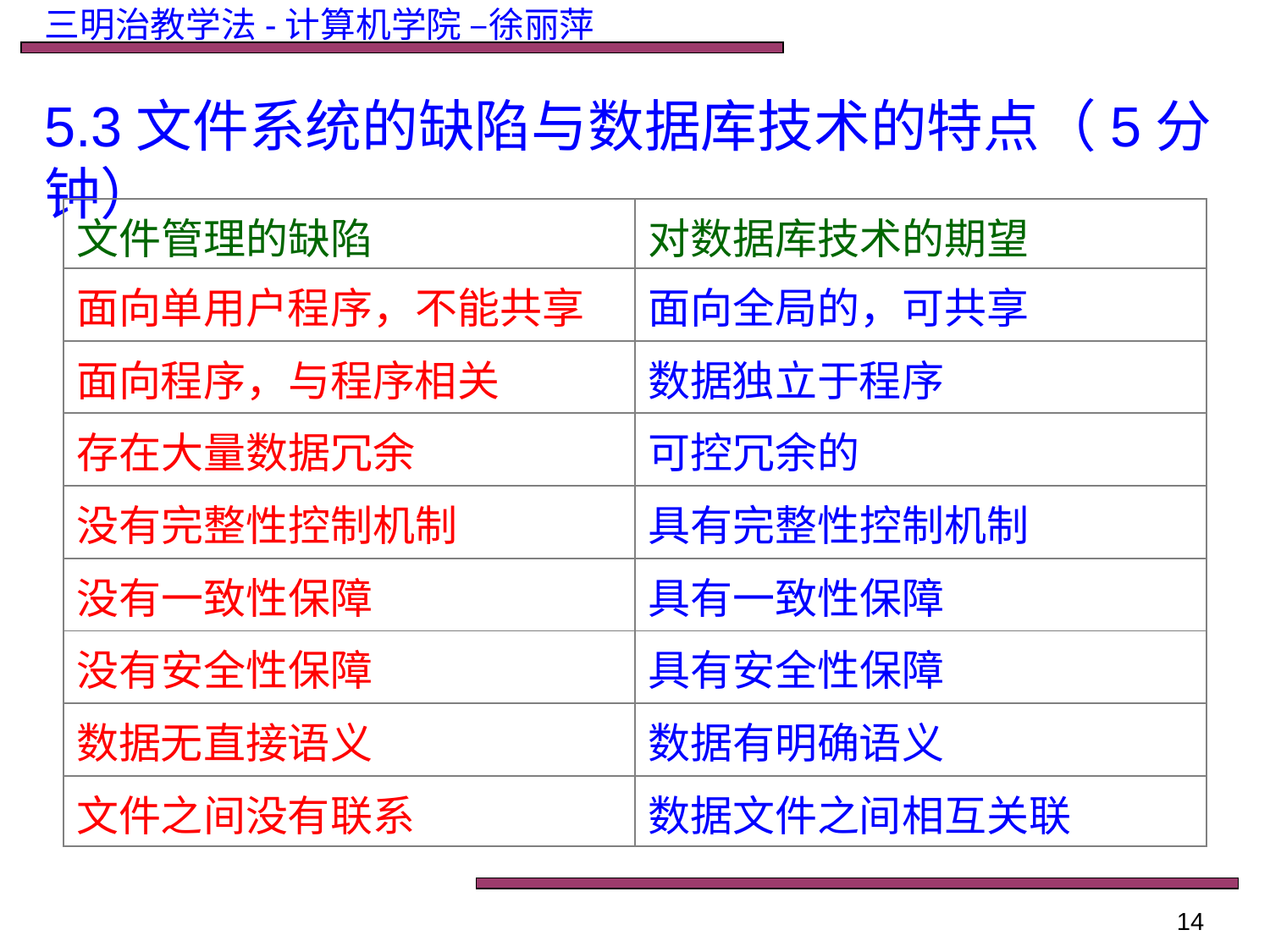

5.3文件系统的缺陷与数据库技术的特点（5分钟）

| 文件管理的缺陷 | 对数据库技术的期望 |
| --- | --- |
| 面向单用户程序，不能共享 | 面向全局的，可共享 |
| 面向程序，与程序相关 | 数据独立于程序 |
| 存在大量数据冗余 | 可控冗余的 |
| 没有完整性控制机制 | 具有完整性控制机制 |
| 没有一致性保障 | 具有一致性保障 |
| 没有安全性保障 | 具有安全性保障 |
| 数据无直接语义 | 数据有明确语义 |
| 文件之间没有联系 | 数据文件之间相互关联 |
14